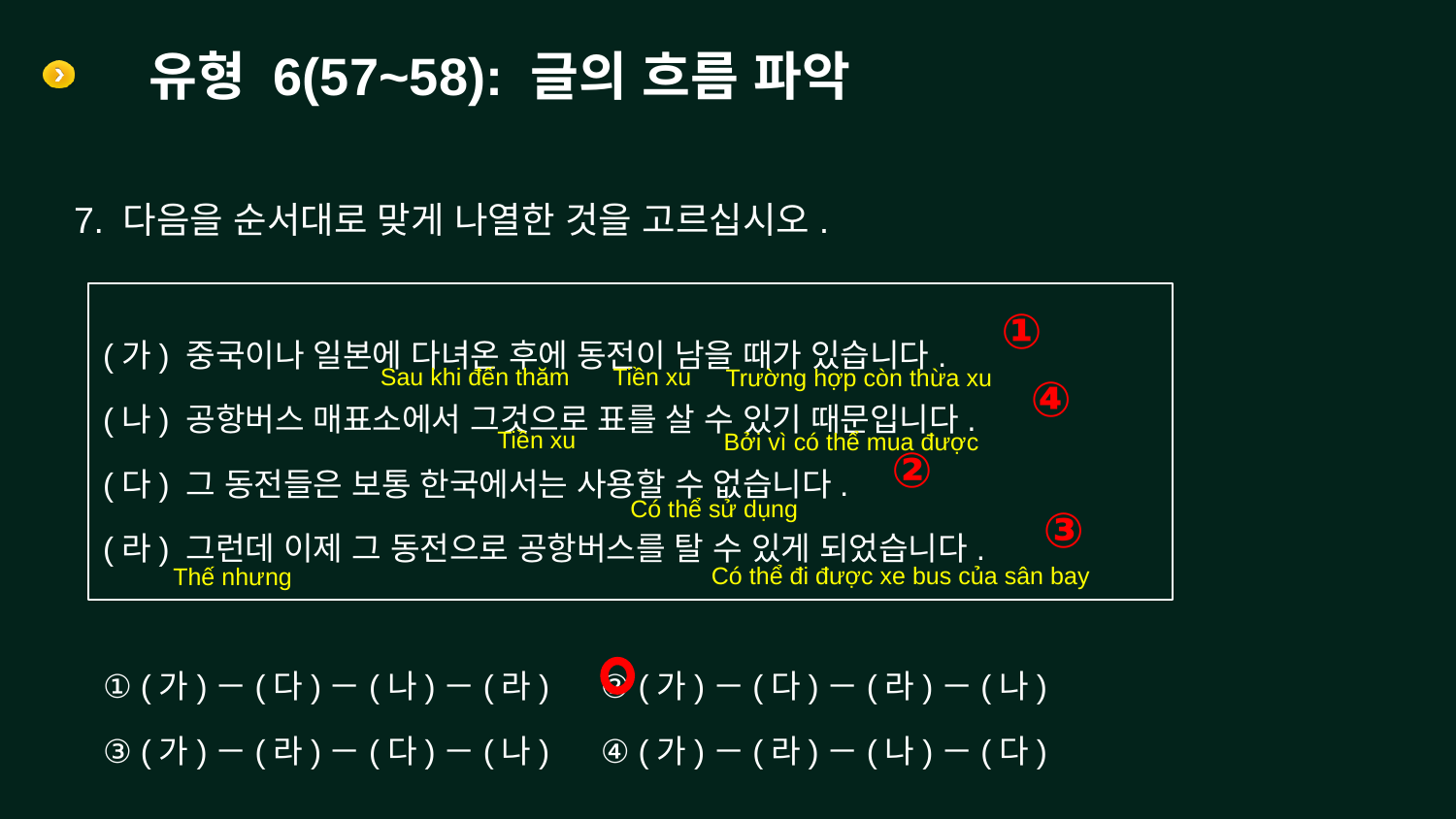

# 유형 6(57~58): 글의 흐름 파악
7. 다음을 순서대로 맞게 나열한 것을 고르십시오.
(가) 중국이나 일본에 다녀온 후에 동전이 남을 때가 있습니다.
(나) 공항버스 매표소에서 그것으로 표를 살 수 있기 때문입니다.
(다) 그 동전들은 보통 한국에서는 사용할 수 없습니다.
(라) 그런데 이제 그 동전으로 공항버스를 탈 수 있게 되었습니다.
①
Tiền xu
Sau khi đến thăm
Trường hợp còn thừa xu
④
Tiền xu
Bởi vì có thể mua được
②
Có thể sử dụng
③
Có thể đi được xe bus của sân bay
Thế nhưng
① (가)－(다)－(나)－(라)
③ (가)－(라)－(다)－(나)
② (가)－(다)－(라)－(나)
④ (가)－(라)－(나)－(다)